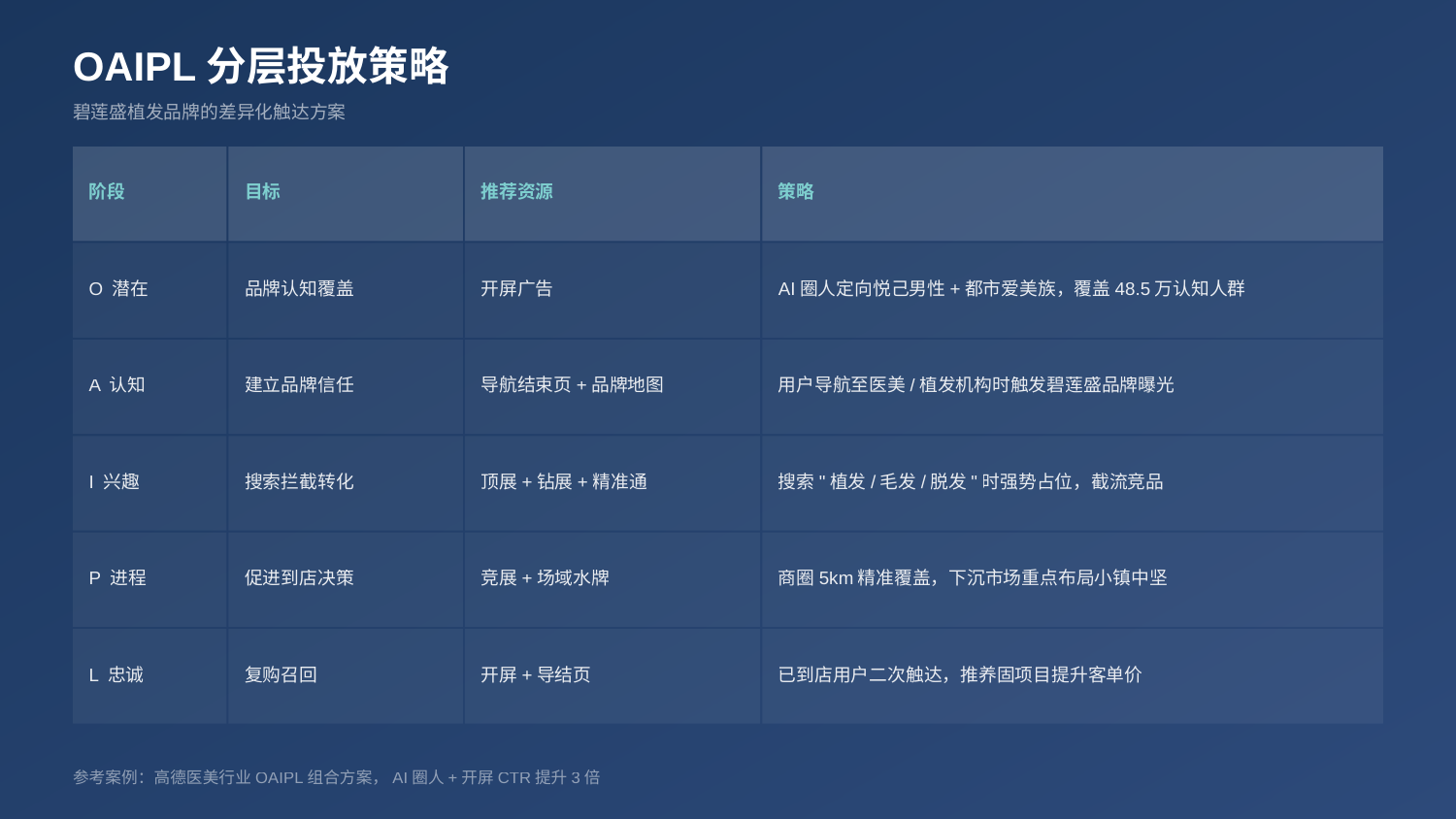

OAIPL分层投放策略
碧莲盛植发品牌的差异化触达方案

阶段
目标
推荐资源
策略

O 潜在
品牌认知覆盖
开屏广告
AI圈人定向悦己男性+都市爱美族，覆盖48.5万认知人群

A 认知
建立品牌信任
导航结束页+品牌地图
用户导航至医美/植发机构时触发碧莲盛品牌曝光

I 兴趣
搜索拦截转化
顶展+钻展+精准通
搜索"植发/毛发/脱发"时强势占位，截流竞品

P 进程
促进到店决策
竞展+场域水牌
商圈5km精准覆盖，下沉市场重点布局小镇中坚

L 忠诚
复购召回
开屏+导结页
已到店用户二次触达，推养固项目提升客单价
参考案例：高德医美行业OAIPL组合方案，AI圈人+开屏CTR提升3倍